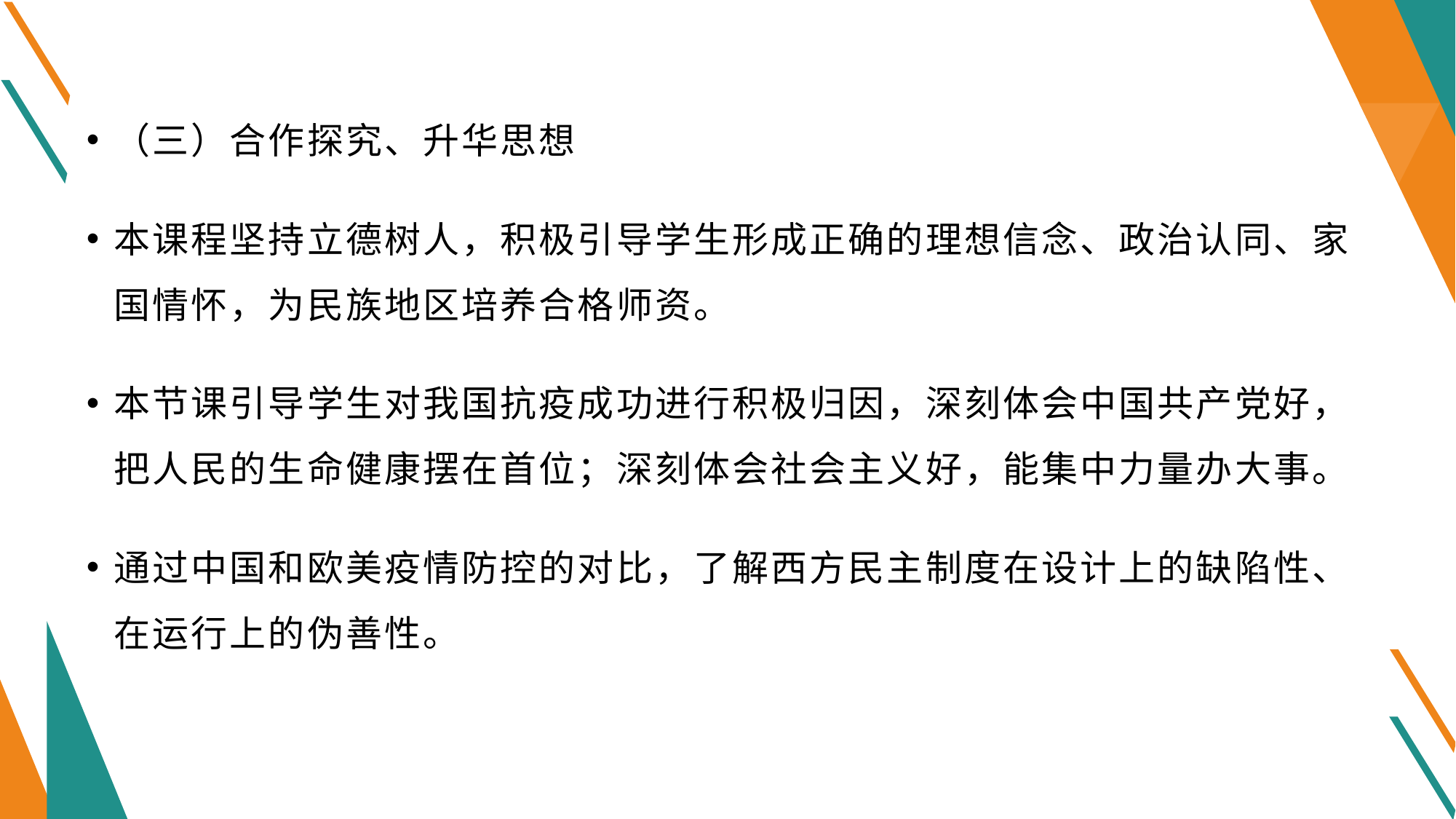

（三）合作探究、升华思想
本课程坚持立德树人，积极引导学生形成正确的理想信念、政治认同、家国情怀，为民族地区培养合格师资。
本节课引导学生对我国抗疫成功进行积极归因，深刻体会中国共产党好，把人民的生命健康摆在首位；深刻体会社会主义好，能集中力量办大事。
通过中国和欧美疫情防控的对比，了解西方民主制度在设计上的缺陷性、在运行上的伪善性。